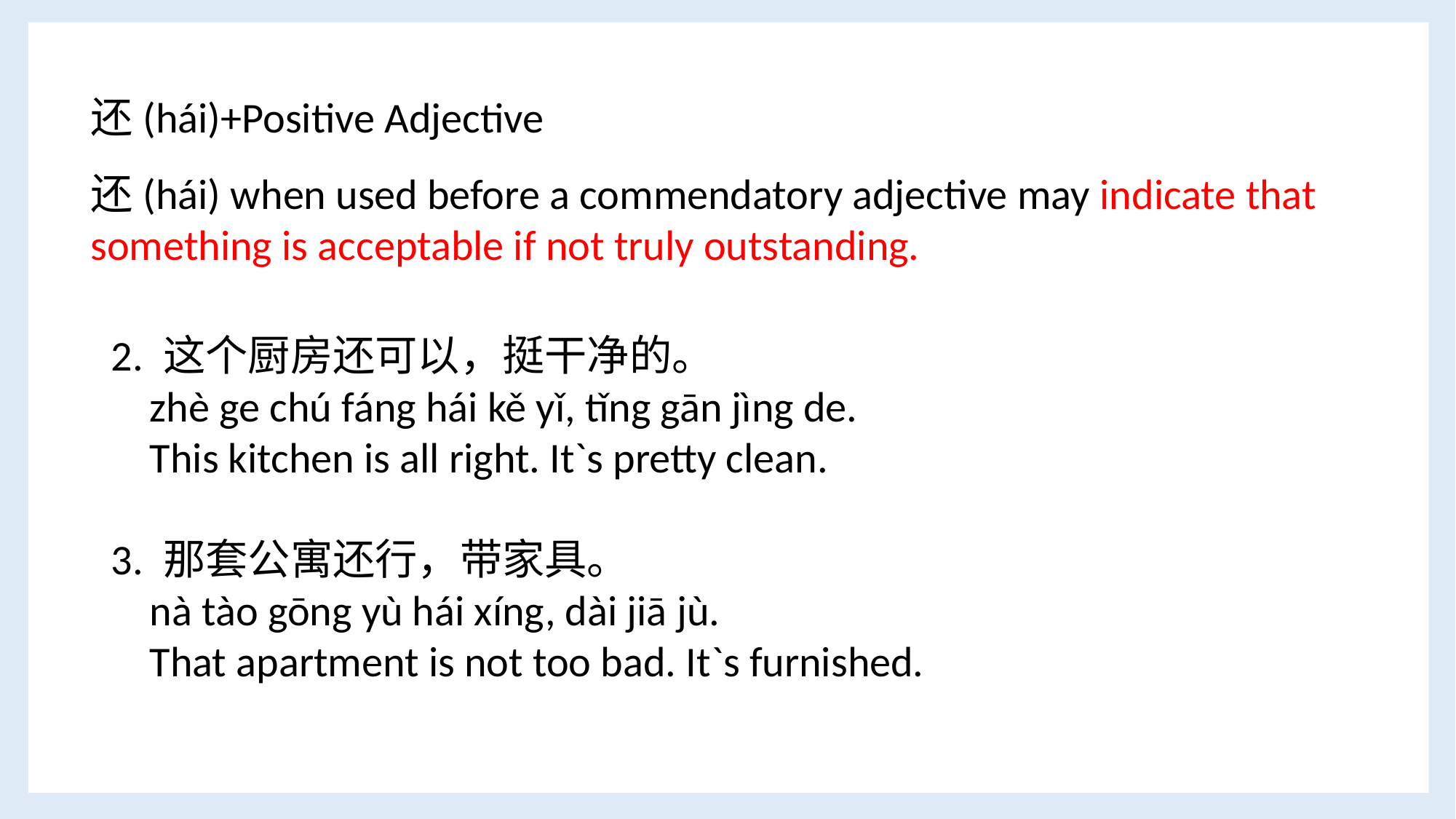

还(hái)+Positive Adjective
还(hái) when used before a commendatory adjective may indicate that something is acceptable if not truly outstanding.
2. 这个厨房还可以，挺干净的。
    zhè ge chú fáng hái kě yǐ, tǐng gān jìng de.
    This kitchen is all right. It`s pretty clean.

3. 那套公寓还行，带家具。
    nà tào gōng yù hái xíng, dài jiā jù.
    That apartment is not too bad. It`s furnished.